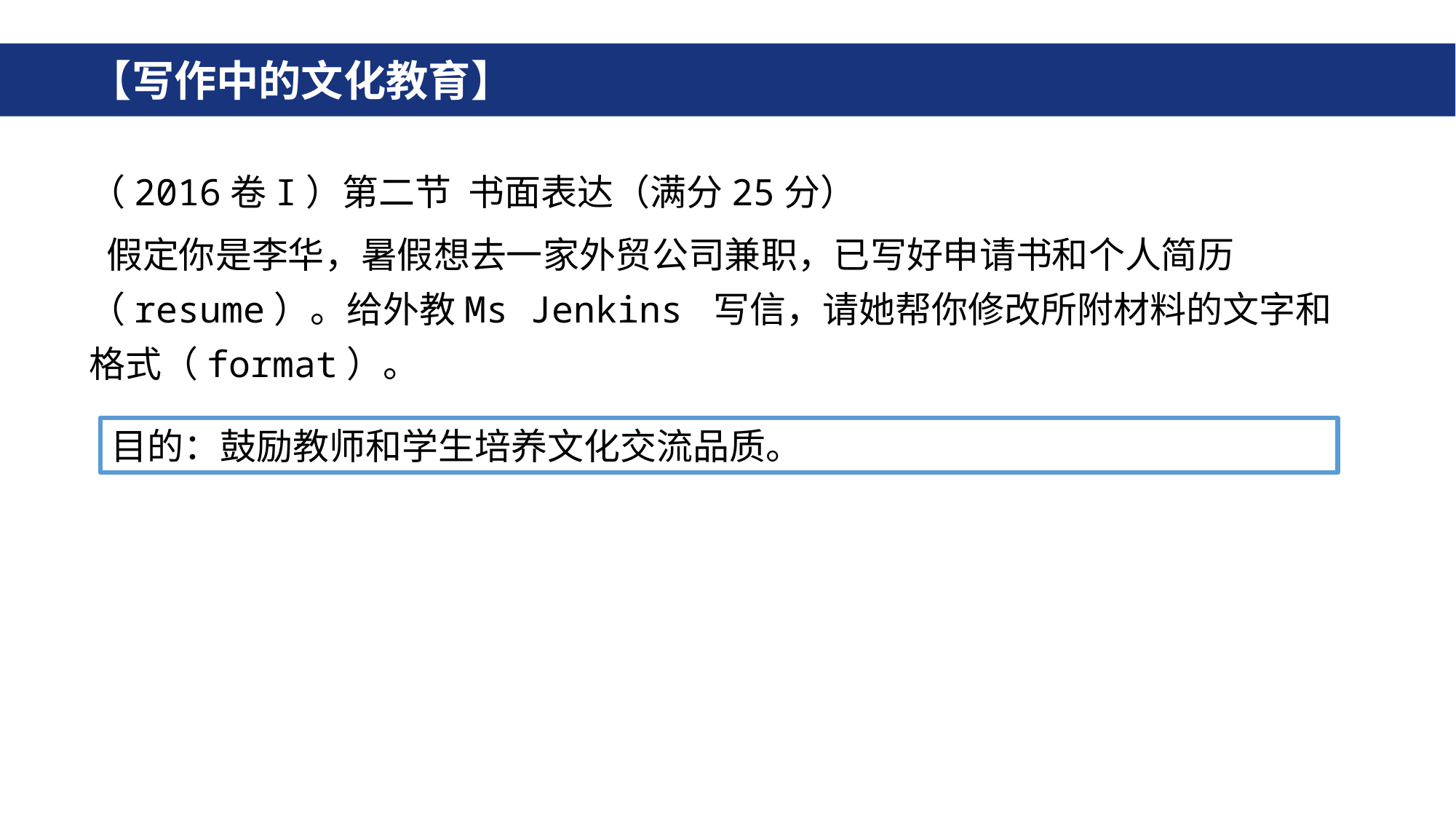

# 【写作中的文化教育】
（2016卷I）第二节  书面表达（满分25分）
 假定你是李华，暑假想去一家外贸公司兼职，已写好申请书和个人简历（resume）。给外教Ms Jenkins 写信，请她帮你修改所附材料的文字和格式（format）。

目的：鼓励教师和学生培养文化交流品质。